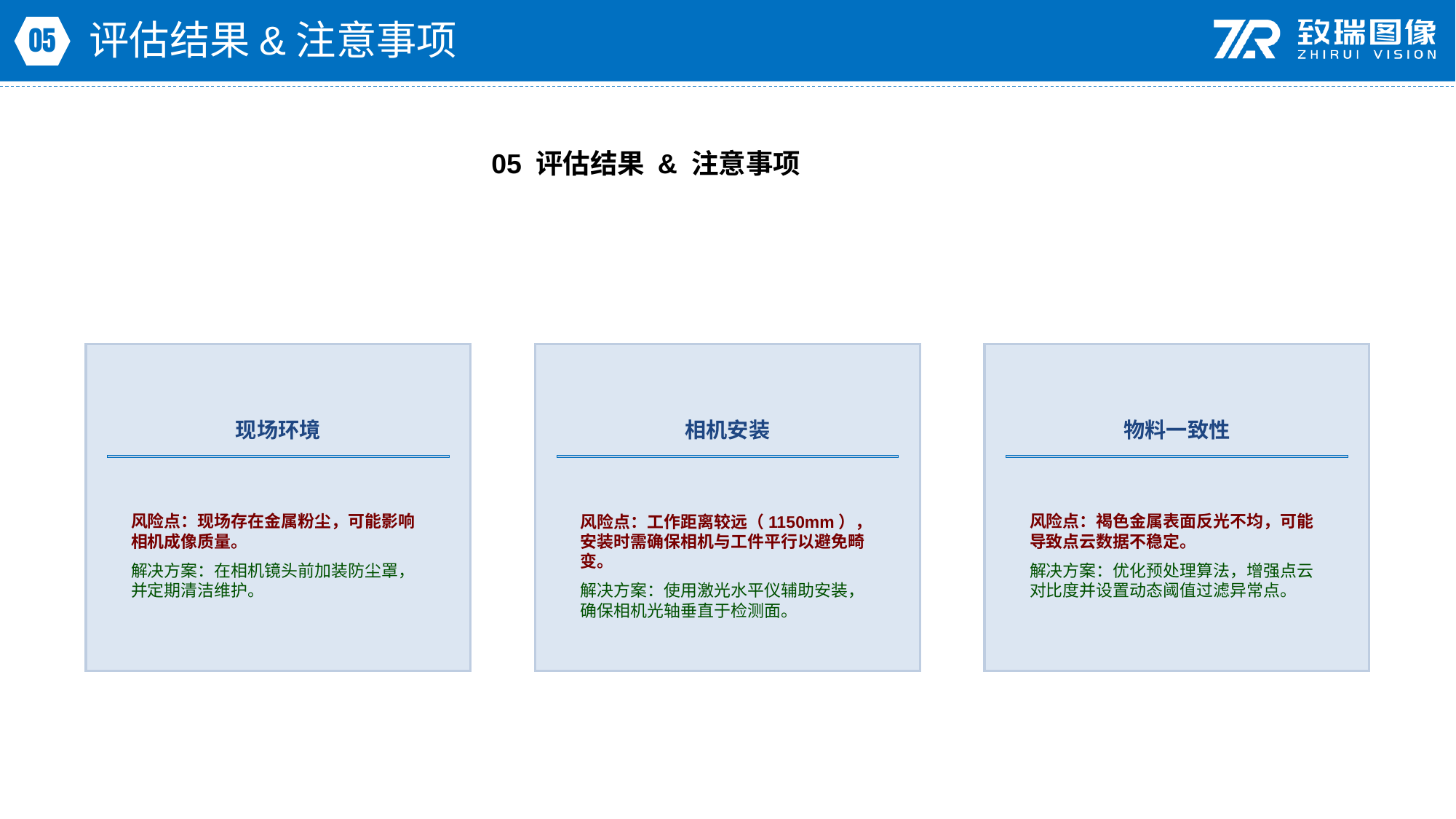

评估结果&注意事项
05

05 评估结果 & 注意事项

现场环境

相机安装

物料一致性

风险点：现场存在金属粉尘，可能影响相机成像质量。
解决方案：在相机镜头前加装防尘罩，并定期清洁维护。

风险点：工作距离较远（1150mm），安装时需确保相机与工件平行以避免畸变。
解决方案：使用激光水平仪辅助安装，确保相机光轴垂直于检测面。

风险点：褐色金属表面反光不均，可能导致点云数据不稳定。
解决方案：优化预处理算法，增强点云对比度并设置动态阈值过滤异常点。